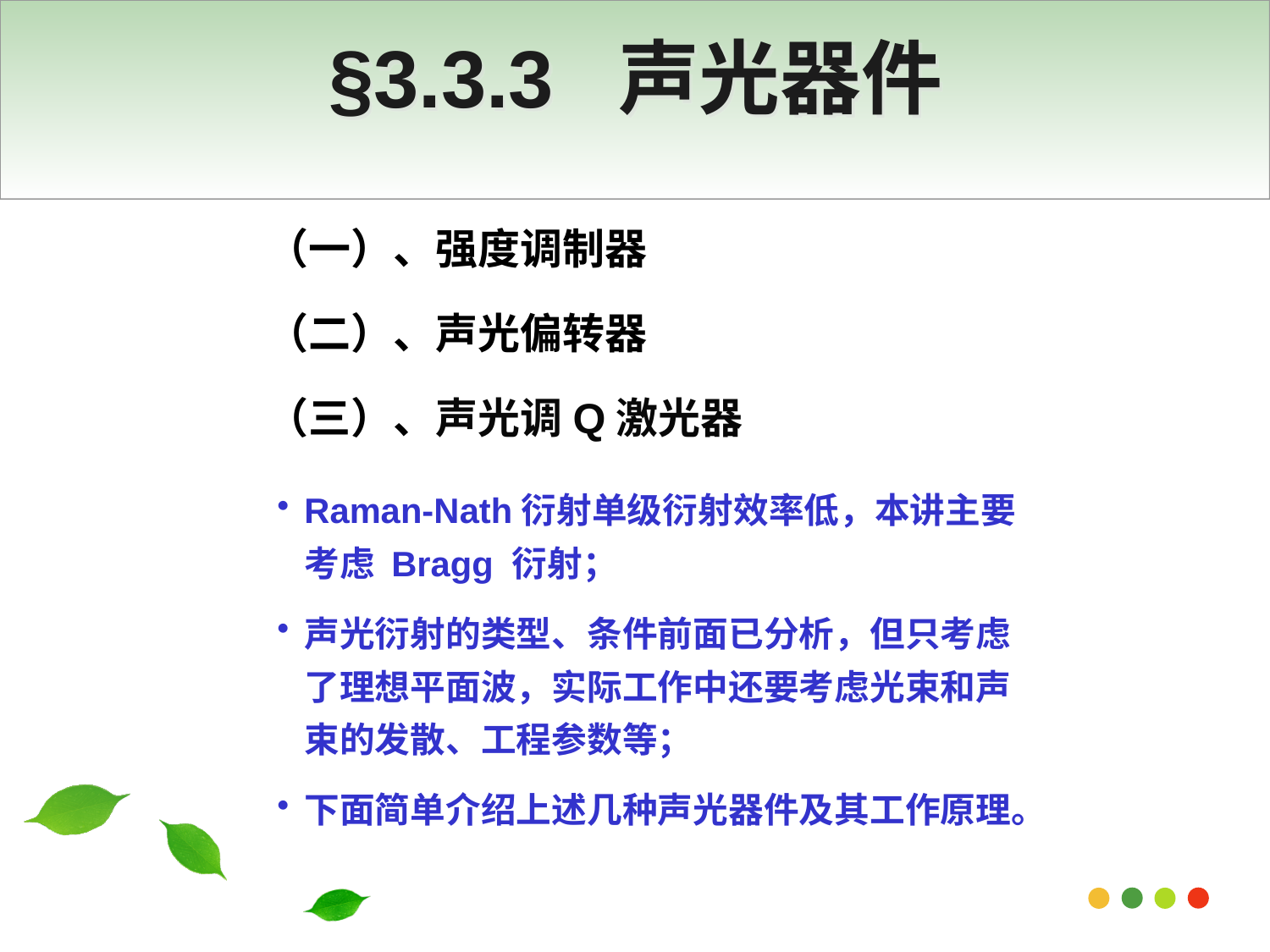

# §3.3.3  声光器件
（一）、强度调制器
（二）、声光偏转器
（三）、声光调Q激光器
Raman-Nath衍射单级衍射效率低，本讲主要考虑 Bragg 衍射；
声光衍射的类型、条件前面已分析，但只考虑了理想平面波，实际工作中还要考虑光束和声束的发散、工程参数等；
下面简单介绍上述几种声光器件及其工作原理。